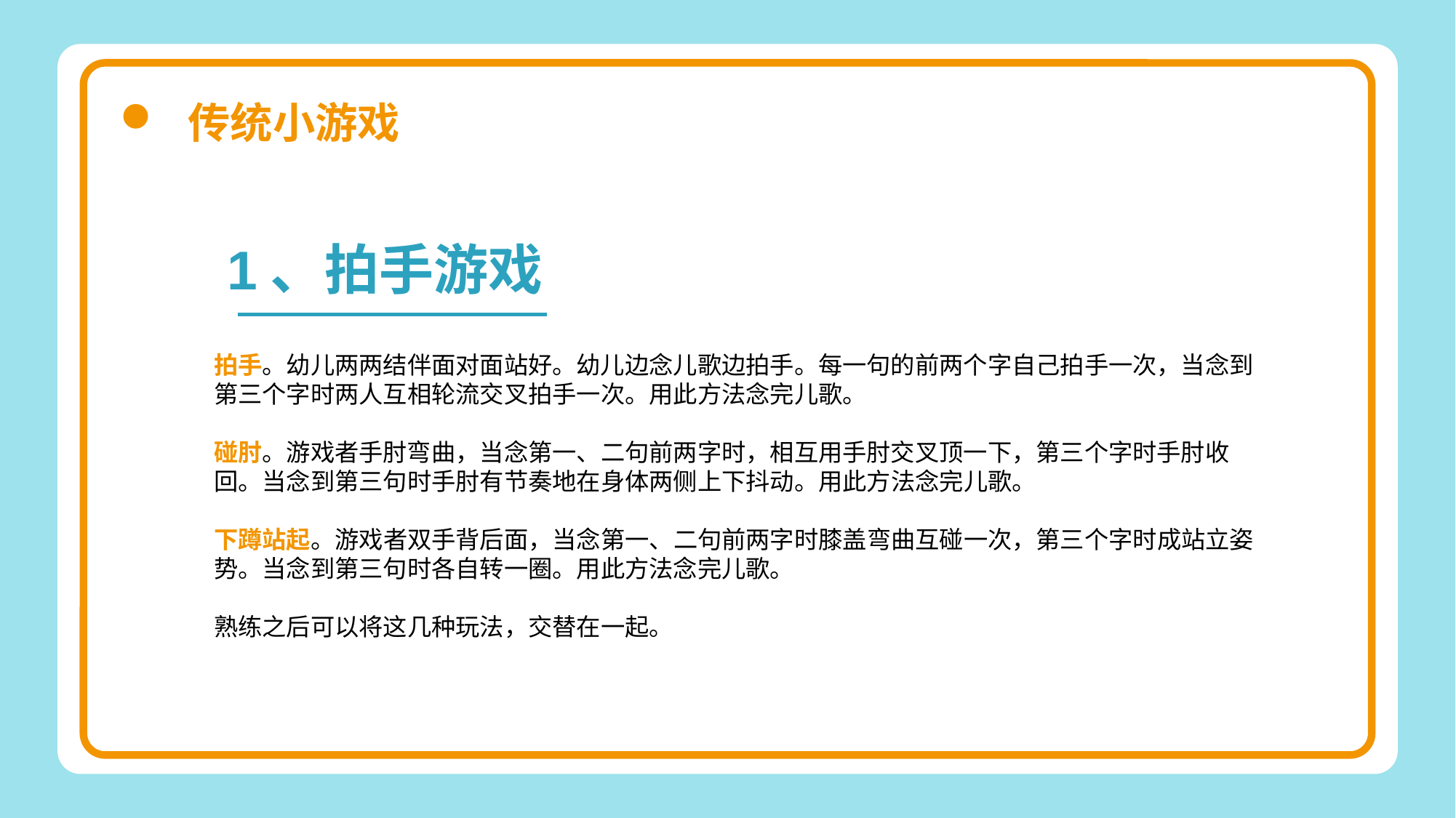

1、拍手游戏
拍手。幼儿两两结伴面对面站好。幼儿边念儿歌边拍手。每一句的前两个字自己拍手一次，当念到第三个字时两人互相轮流交叉拍手一次。用此方法念完儿歌。

碰肘。游戏者手肘弯曲，当念第一、二句前两字时，相互用手肘交叉顶一下，第三个字时手肘收回。当念到第三句时手肘有节奏地在身体两侧上下抖动。用此方法念完儿歌。

下蹲站起。游戏者双手背后面，当念第一、二句前两字时膝盖弯曲互碰一次，第三个字时成站立姿势。当念到第三句时各自转一圈。用此方法念完儿歌。

熟练之后可以将这几种玩法，交替在一起。